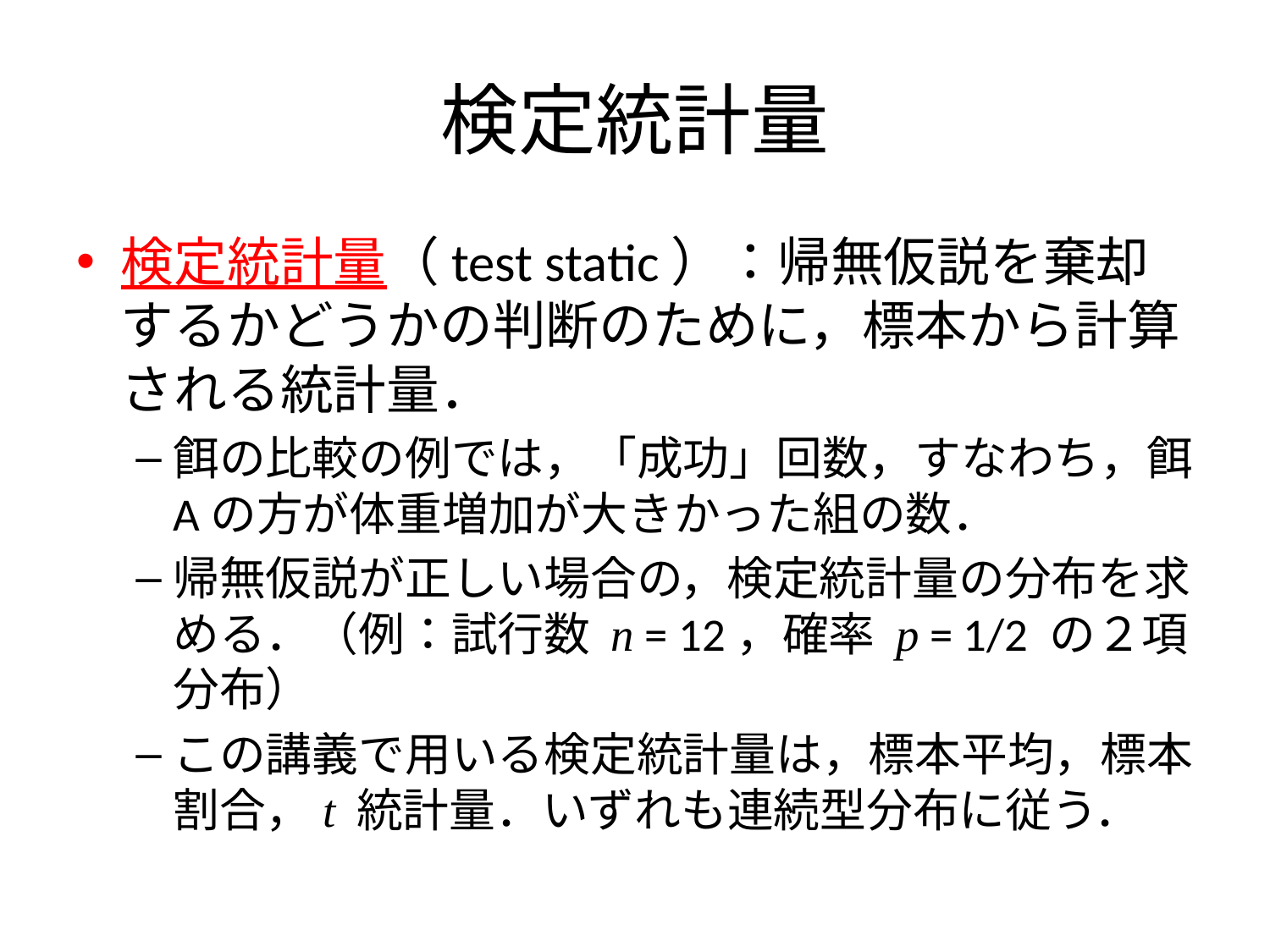

# 検定統計量
検定統計量（test static）：帰無仮説を棄却するかどうかの判断のために，標本から計算される統計量．
餌の比較の例では，「成功」回数，すなわち，餌Aの方が体重増加が大きかった組の数．
帰無仮説が正しい場合の，検定統計量の分布を求める．（例：試行数 n = 12，確率 p = 1/2 の２項分布）
この講義で用いる検定統計量は，標本平均，標本割合，t 統計量．いずれも連続型分布に従う．